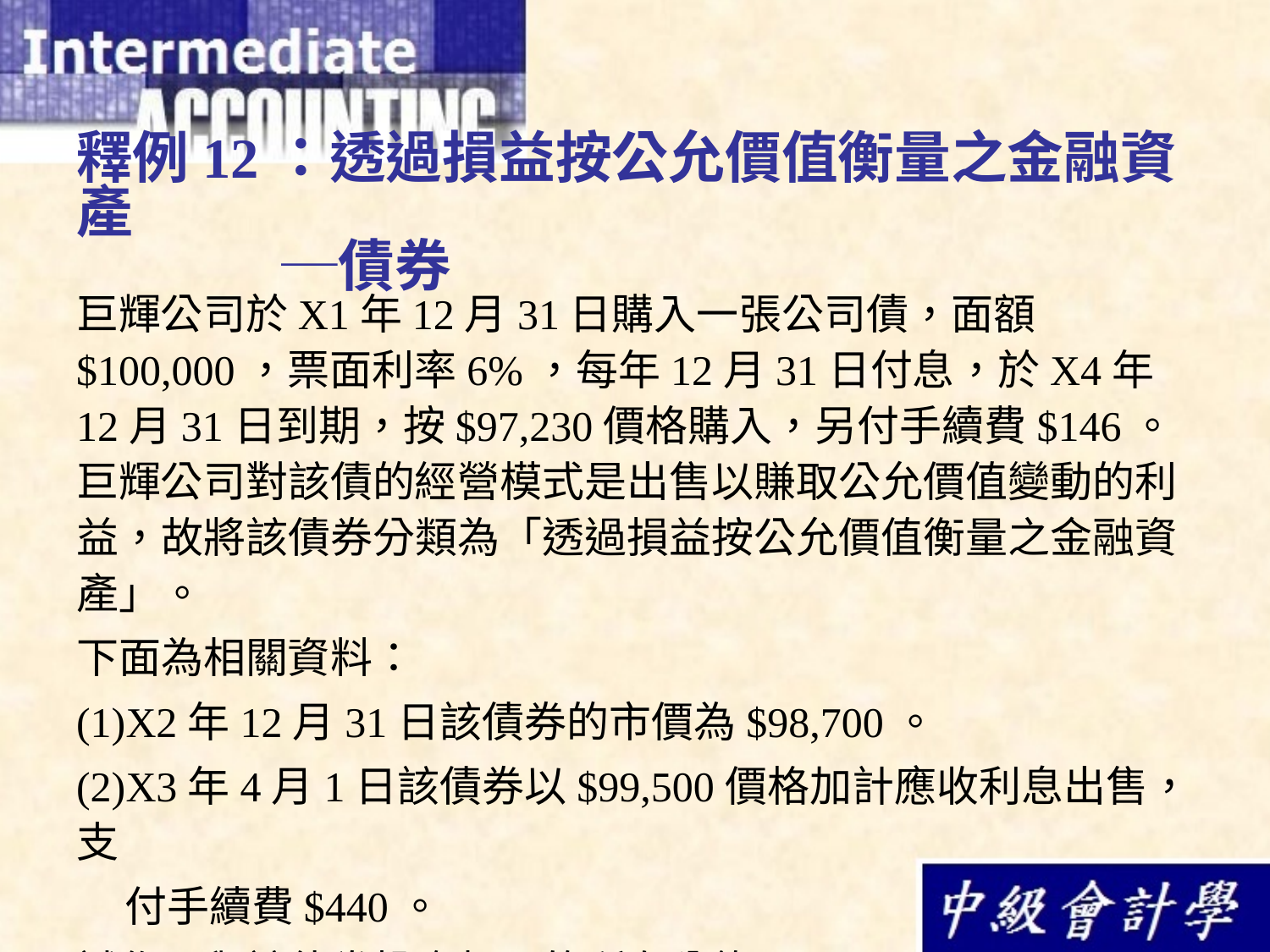

# 釋例12：透過損益按公允價值衡量之金融資產 ─債券
巨輝公司於X1年12月31日購入一張公司債，面額$100,000，票面利率6%，每年12月31日付息，於X4年12月31日到期，按$97,230價格購入，另付手續費$146。巨輝公司對該債的經營模式是出售以賺取公允價值變動的利益，故將該債券分類為「透過損益按公允價值衡量之金融資產」。
下面為相關資料：
(1)X2年12月31日該債券的市價為$98,700。
(2)X3年4月1日該債券以$99,500價格加計應收利息出售，支
    付手續費$440。
試作：與該債券投資相關的所有分錄。